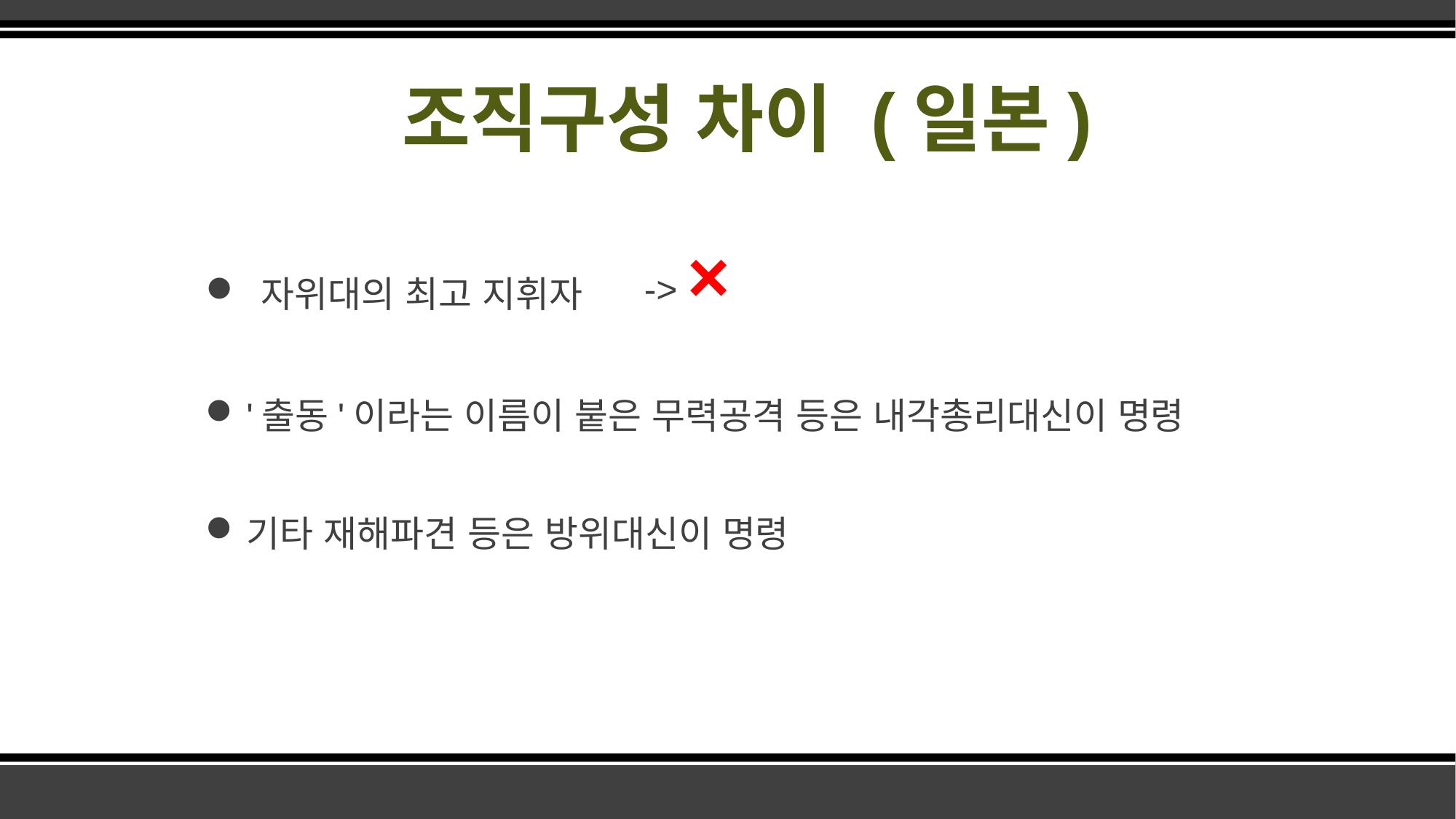

# 조직구성 차이 (일본)
-> ×
 자위대의 최고 지휘자
'출동'이라는 이름이 붙은 무력공격 등은 내각총리대신이 명령

기타 재해파견 등은 방위대신이 명령